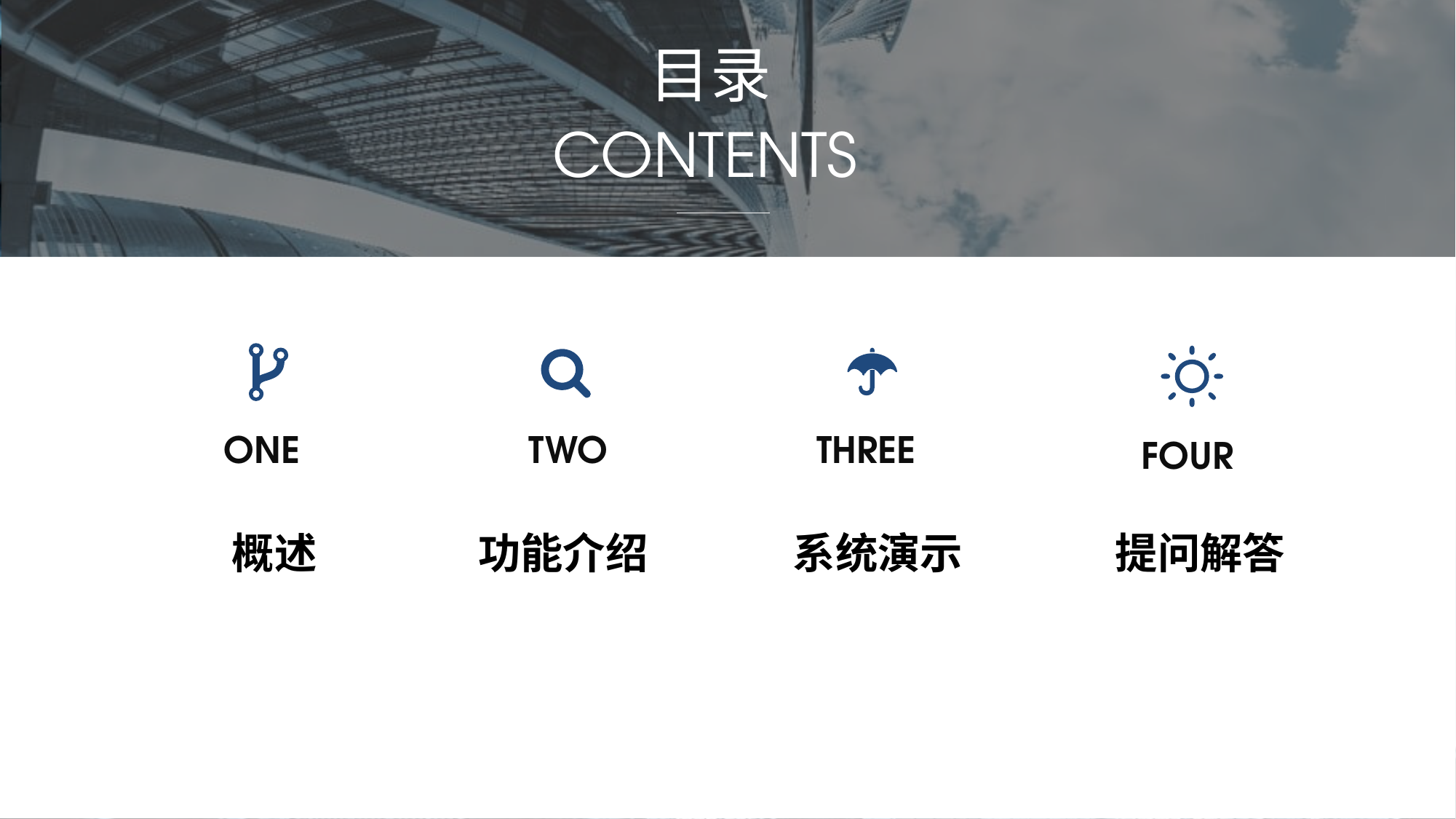

目录
CONTENTS

THREE
ONE
TWO
FOUR
系统演示
提问解答
概述
功能介绍